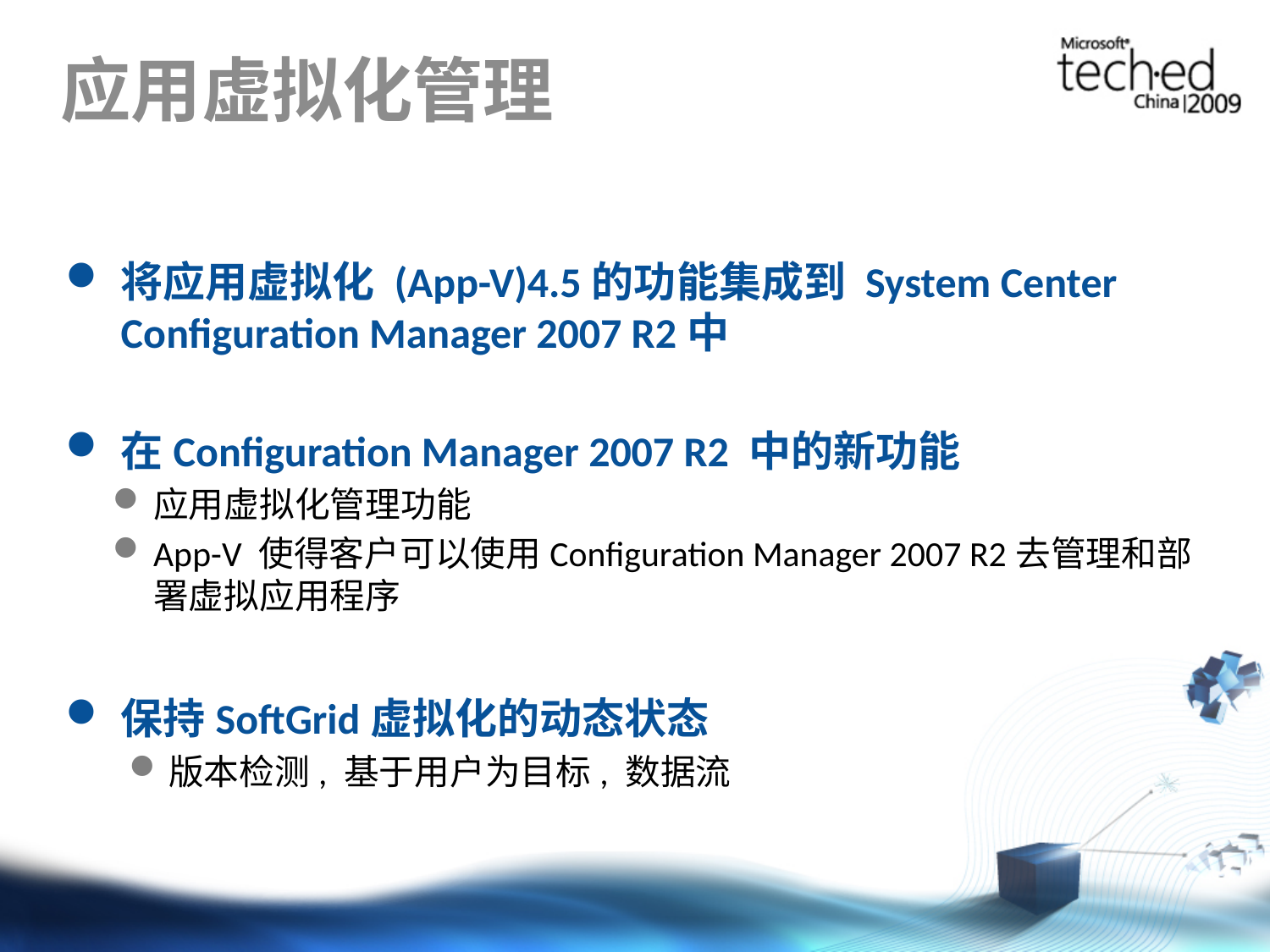

# 应用虚拟化管理
将应用虚拟化 (App-V)4.5的功能集成到 System Center Configuration Manager 2007 R2中

在Configuration Manager 2007 R2 中的新功能
应用虚拟化管理功能
App-V 使得客户可以使用Configuration Manager 2007 R2去管理和部署虚拟应用程序

保持SoftGrid虚拟化的动态状态
版本检测, 基于用户为目标, 数据流